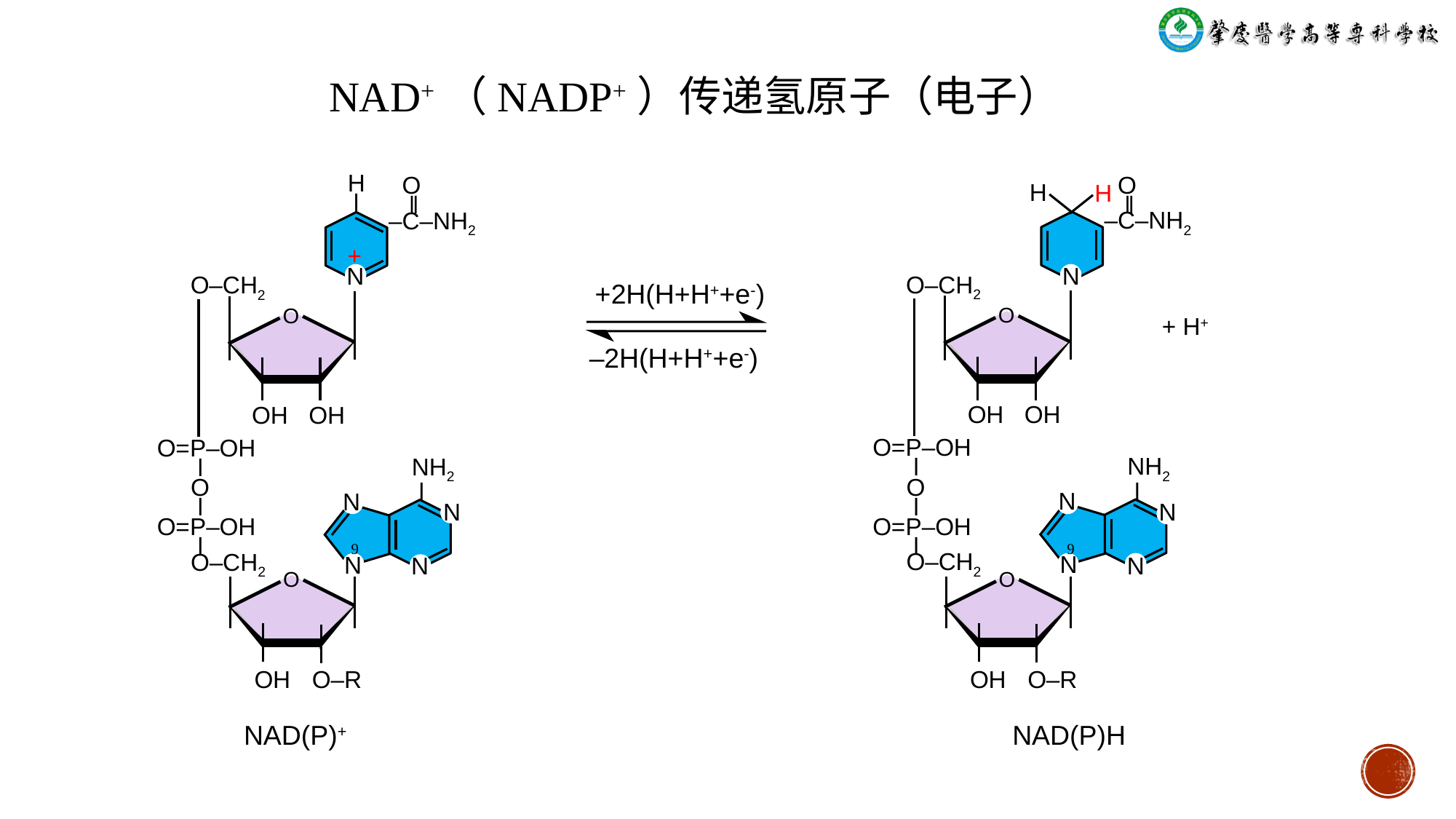

NAD+（NADP+）传递氢原子（电子）
H
ǀ
  O
   ǁ
‒C‒NH2
  O
   ǁ
‒C‒NH2
H
H

+
O‒CH2

O‒CH2
N
N
+2H(H+H++e-)
O

O

+ H+

‒2H(H+H++e-)
OH
OH
OH
OH
O=P‒OH
      ǀ
     O
      ǀ
O=P‒OH
      ǀ
     O‒CH2
O=P‒OH
      ǀ
     O
      ǀ
O=P‒OH
      ǀ
     O‒CH2
NH2
 ǀ
NH2
 ǀ
N

N

N

N

9
9

N
N
N
N
O

O

OH
O‒R
OH
O‒R
NAD(P)H
NAD(P)+